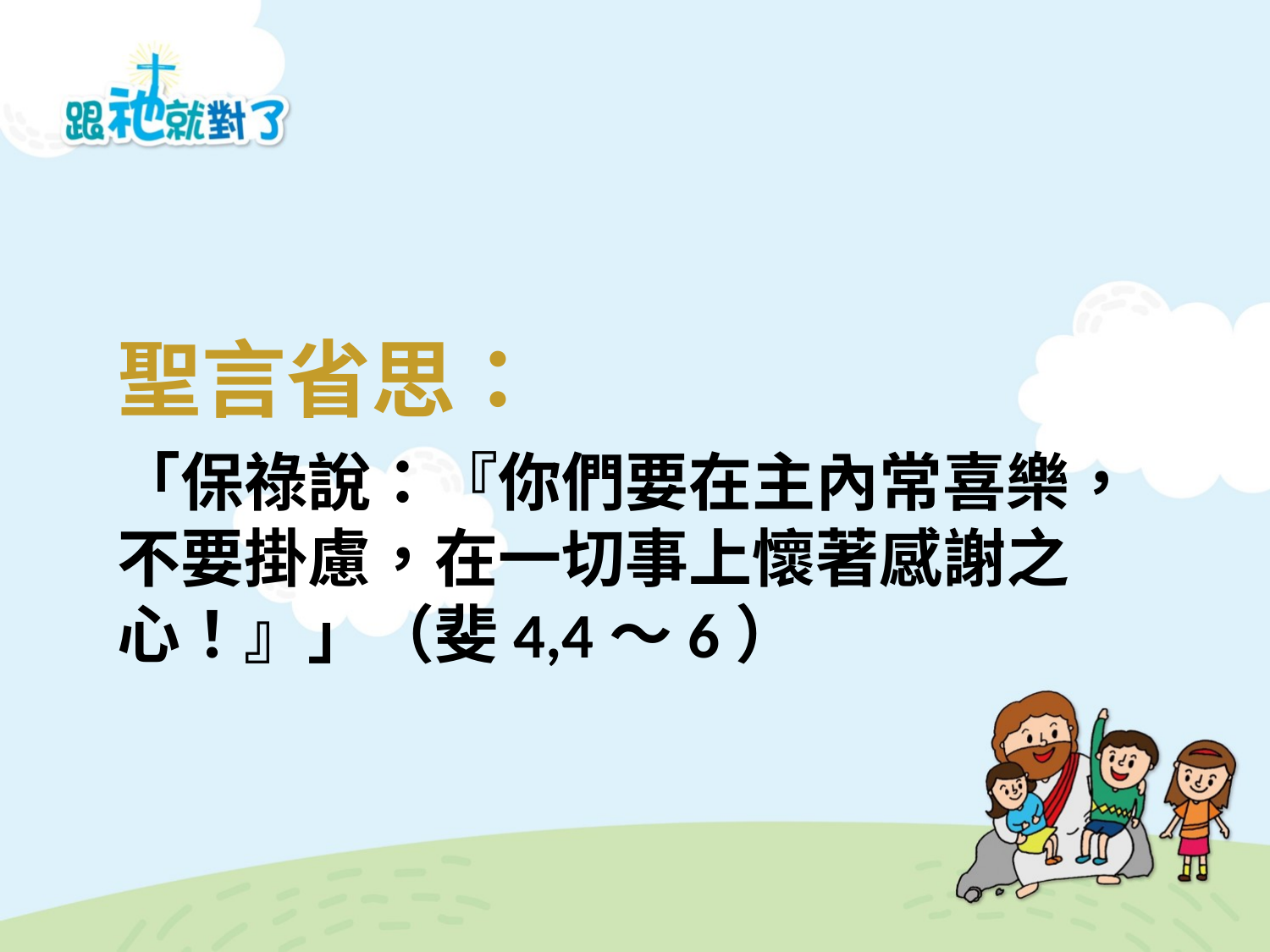

聖言省思：
「保祿說：『你們要在主內常喜樂，不要掛慮，在一切事上懷著感謝之心！』」（斐4,4～6）